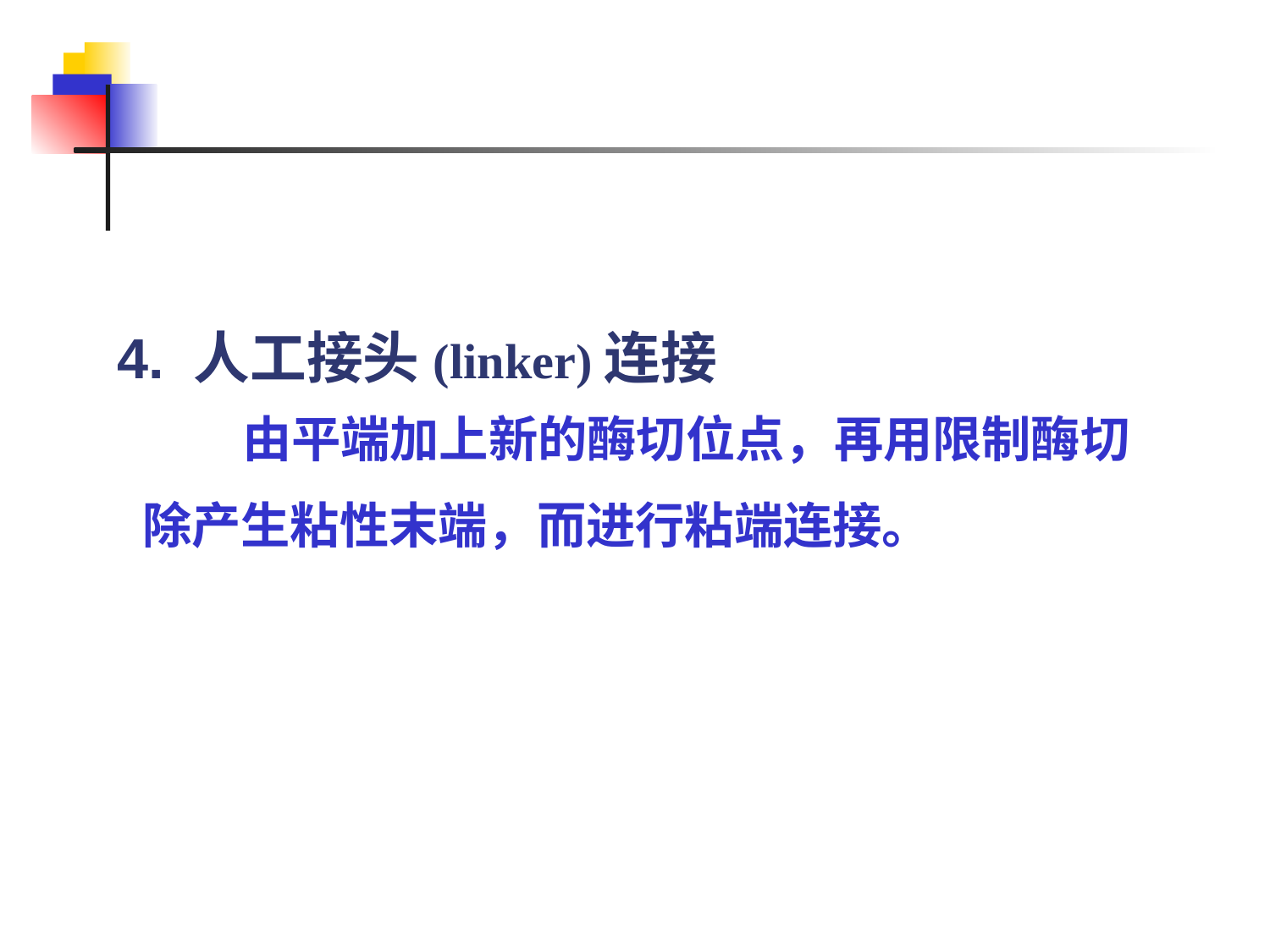

4. 人工接头(linker)连接
由平端加上新的酶切位点，再用限制酶切除产生粘性末端，而进行粘端连接。